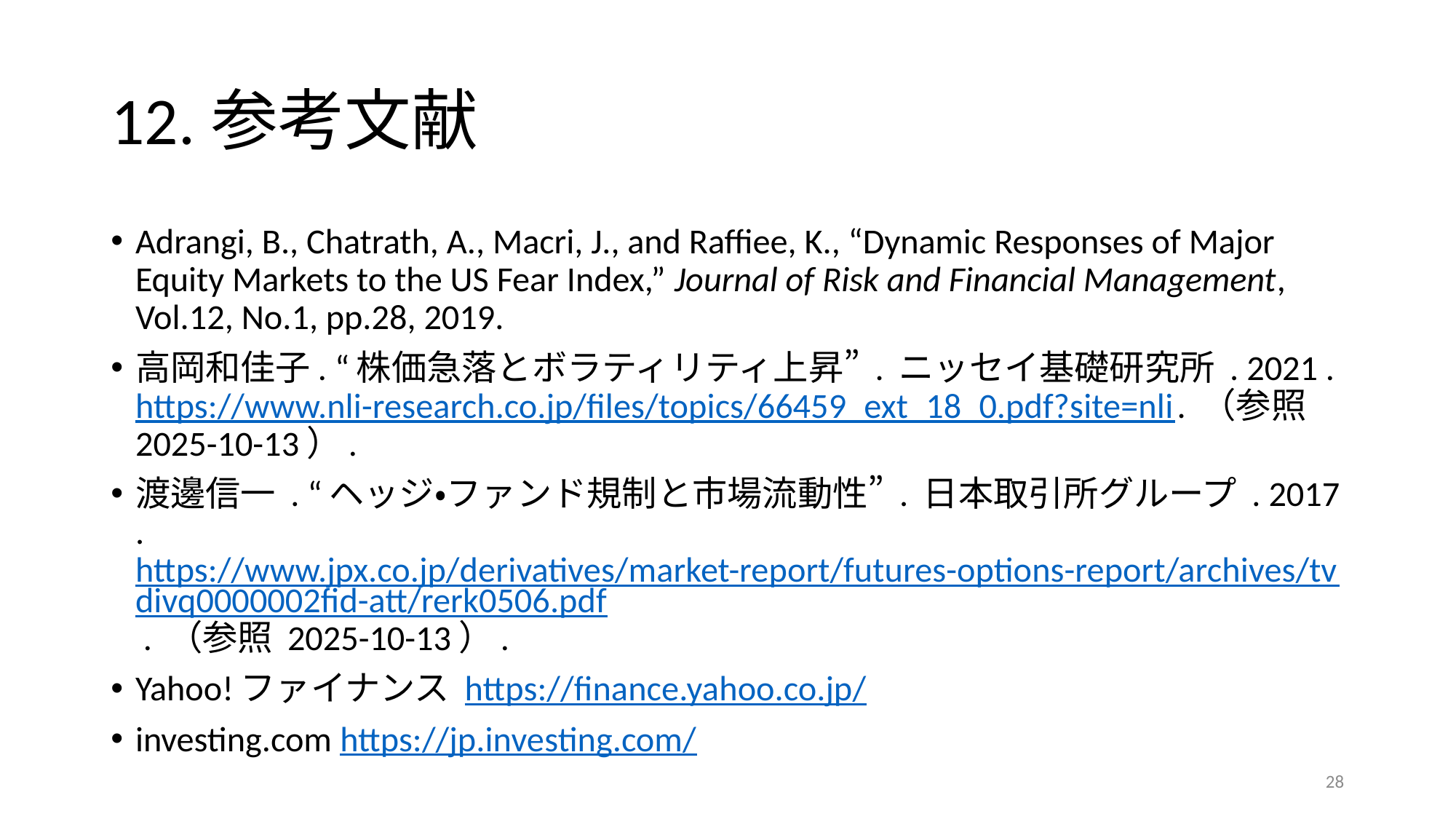

# 12.参考文献
Adrangi, B., Chatrath, A., Macri, J., and Raffiee, K., “Dynamic Responses of Major Equity Markets to the US Fear Index,” Journal of Risk and Financial Management, Vol.12, No.1, pp.28, 2019.
高岡和佳子. “株価急落とボラティリティ上昇” . ニッセイ基礎研究所 . 2021 . https://www.nli-research.co.jp/files/topics/66459_ext_18_0.pdf?site=nli . （参照 2025-10-13）.
渡邊信一 . “ヘッジ・ファンド規制と市場流動性” . 日本取引所グループ . 2017 . https://www.jpx.co.jp/derivatives/market-report/futures-options-report/archives/tvdivq0000002fid-att/rerk0506.pdf . （参照 2025-10-13）.
Yahoo!ファイナンス https://finance.yahoo.co.jp/
investing.com https://jp.investing.com/

28